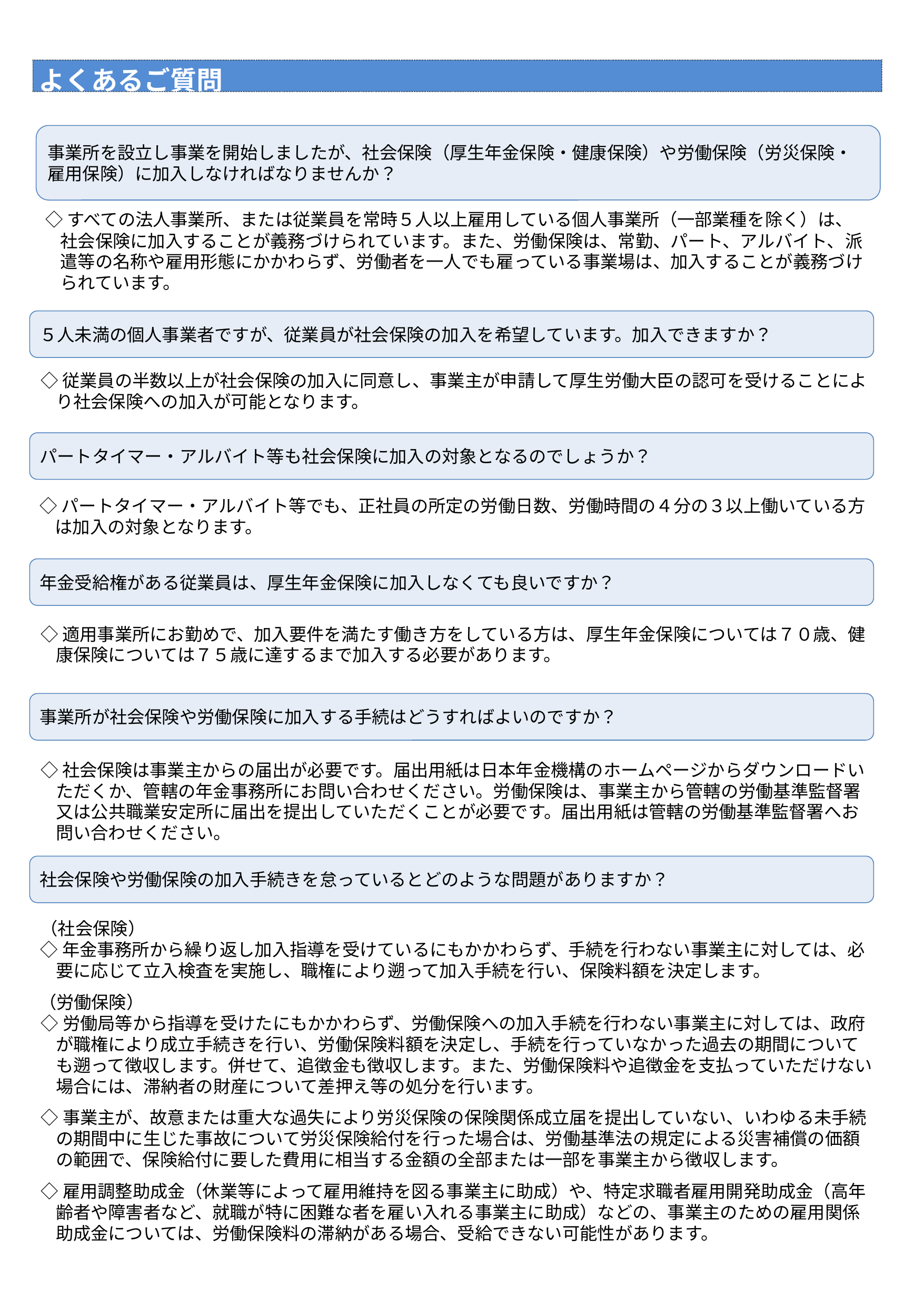

| よくあるご質問 |
| --- |
事業所を設立し事業を開始しましたが、社会保険（厚生年金保険・健康保険）や労働保険（労災保険・雇用保険）に加入しなければなりませんか？
◇すべての法人事業所、または従業員を常時５人以上雇用している個人事業所（一部業種を除く）は、社会保険に加入することが義務づけられています。また、労働保険は、常勤、パート、アルバイト、派遣等の名称や雇用形態にかかわらず、労働者を一人でも雇っている事業場は、加入することが義務づけられています。
５人未満の個人事業者ですが、従業員が社会保険の加入を希望しています。加入できますか？
◇従業員の半数以上が社会保険の加入に同意し、事業主が申請して厚生労働大臣の認可を受けることにより社会保険への加入が可能となります。
パートタイマー・アルバイト等も社会保険に加入の対象となるのでしょうか？
◇パートタイマー・アルバイト等でも、正社員の所定の労働日数、労働時間の４分の３以上働いている方は加入の対象となります。
年金受給権がある従業員は、厚生年金保険に加入しなくても良いですか？
◇適用事業所にお勤めで、加入要件を満たす働き方をしている方は、厚生年金保険については７０歳、健康保険については７５歳に達するまで加入する必要があります。
事業所が社会保険や労働保険に加入する手続はどうすればよいのですか？
◇社会保険は事業主からの届出が必要です。届出用紙は日本年金機構のホームページからダウンロードいただくか、管轄の年金事務所にお問い合わせください。労働保険は、事業主から管轄の労働基準監督署又は公共職業安定所に届出を提出していただくことが必要です。届出用紙は管轄の労働基準監督署へお問い合わせください。
社会保険や労働保険の加入手続きを怠っているとどのような問題がありますか？

（社会保険）
◇年金事務所から繰り返し加入指導を受けているにもかかわらず、手続を行わない事業主に対しては、必要に応じて立入検査を実施し、職権により遡って加入手続を行い、保険料額を決定します。

（労働保険）
◇労働局等から指導を受けたにもかかわらず、労働保険への加入手続を行わない事業主に対しては、政府が職権により成立手続きを行い、労働保険料額を決定し、手続を行っていなかった過去の期間についても遡って徴収します。併せて、追徴金も徴収します。また、労働保険料や追徴金を支払っていただけない場合には、滞納者の財産について差押え等の処分を行います。

◇事業主が、故意または重大な過失により労災保険の保険関係成立届を提出していない、いわゆる未手続の期間中に生じた事故について労災保険給付を行った場合は、労働基準法の規定による災害補償の価額の範囲で、保険給付に要した費用に相当する金額の全部または一部を事業主から徴収します。

◇雇用調整助成金（休業等によって雇用維持を図る事業主に助成）や、特定求職者雇用開発助成金（高年齢者や障害者など、就職が特に困難な者を雇い入れる事業主に助成）などの、事業主のための雇用関係助成金については、労働保険料の滞納がある場合、受給できない可能性があります。